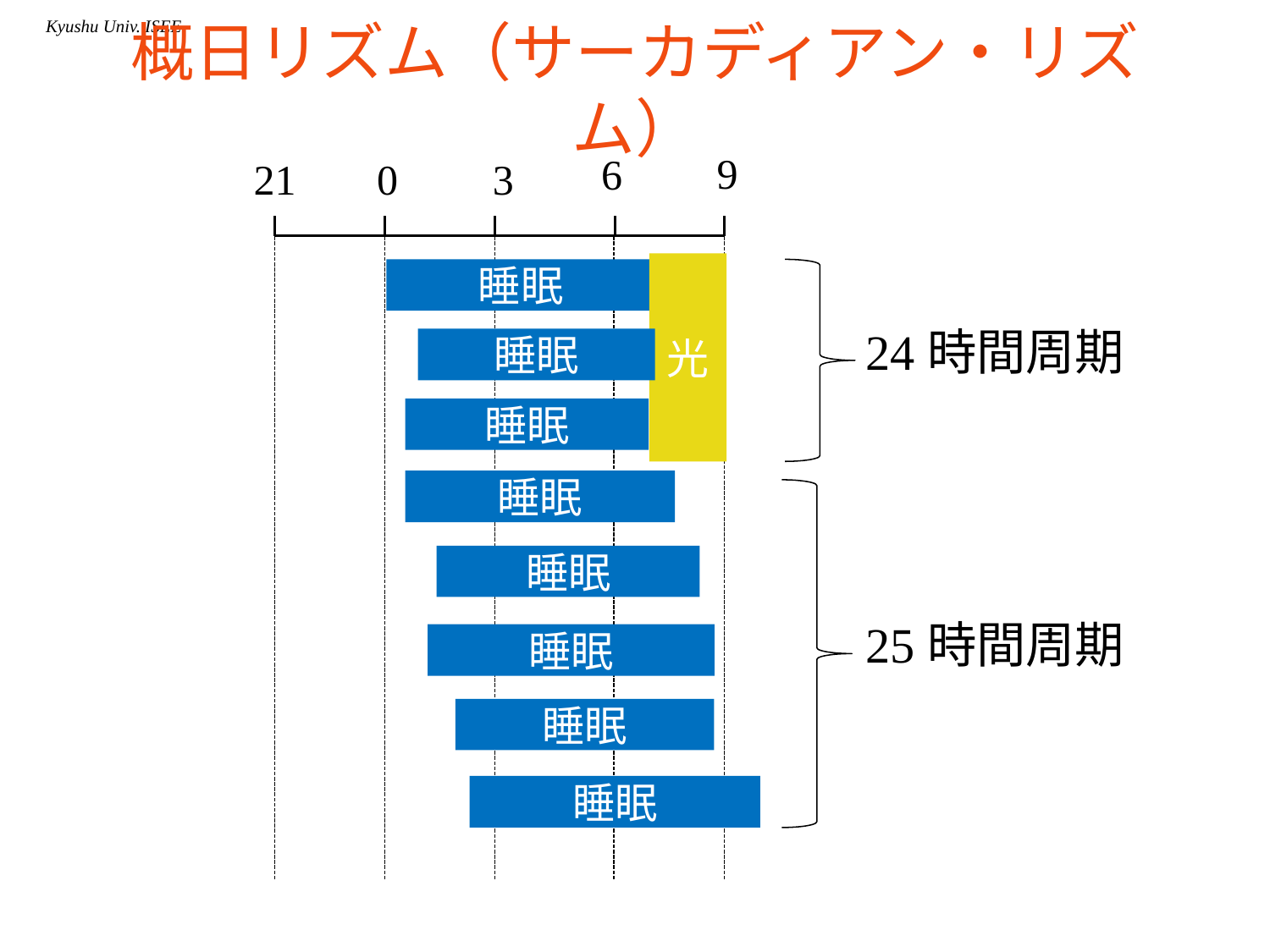

# 概日リズム（サーカディアン・リズム）
9
6
 0
 3
21
光
睡眠

24時間周期
睡眠
睡眠
睡眠

睡眠
25時間周期
睡眠
睡眠
睡眠